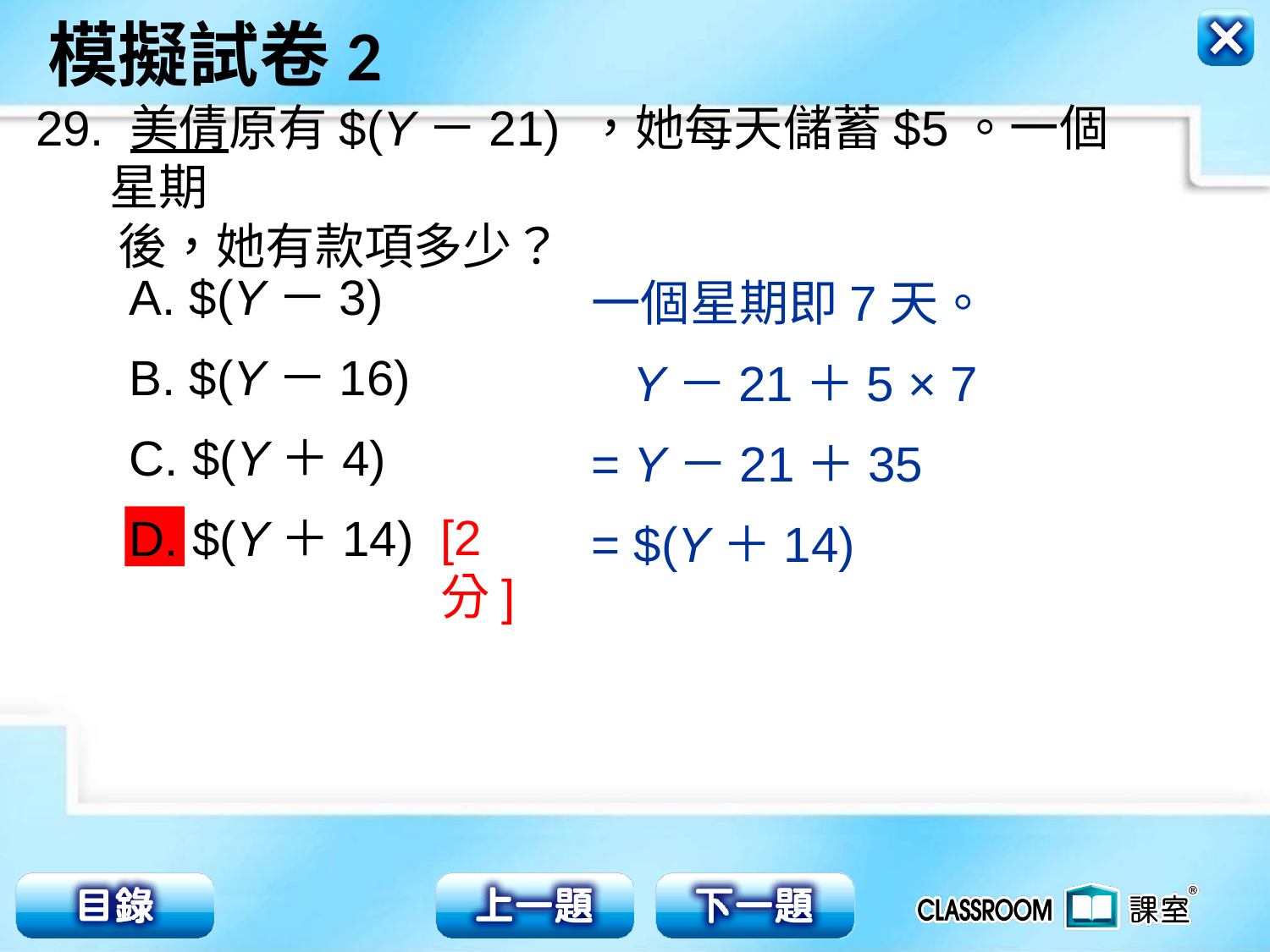

29. 美倩原有$(Y－21) ，她每天儲蓄$5。一個星期
　   後，她有款項多少？
A. $(Y－3)
B. $(Y－16)
C. $(Y＋4)
D. $(Y＋14)
一個星期即7天。
   Y－21＋5 × 7
= Y－21＋35
= $(Y＋14)

[2分]